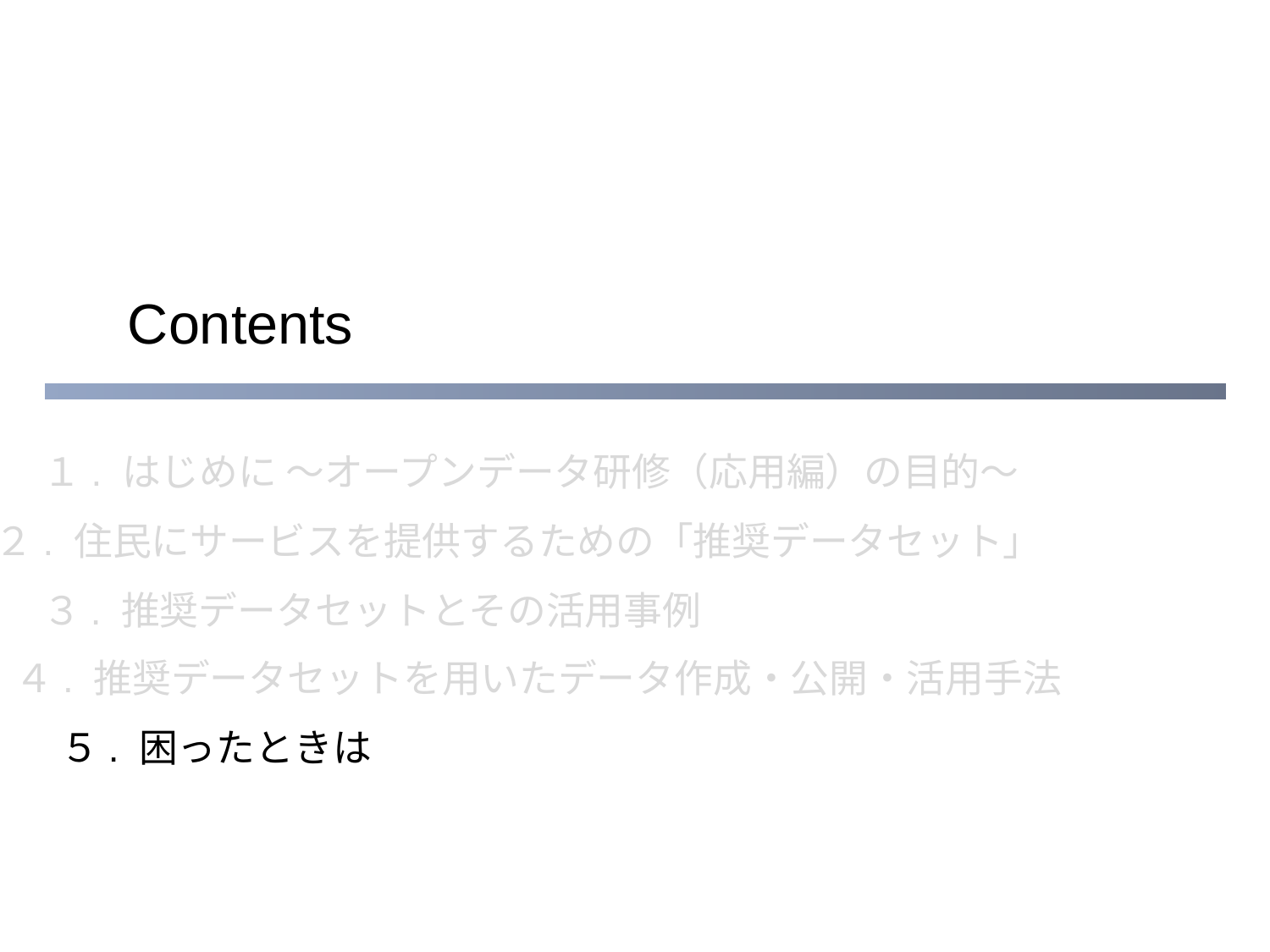

１. はじめに ～オープンデータ研修（応用編）の目的～
２. 住民にサービスを提供するための「推奨データセット」
３. 推奨データセットとその活用事例
４. 推奨データセットを用いたデータ作成・公開・活用手法
５. 困ったときは